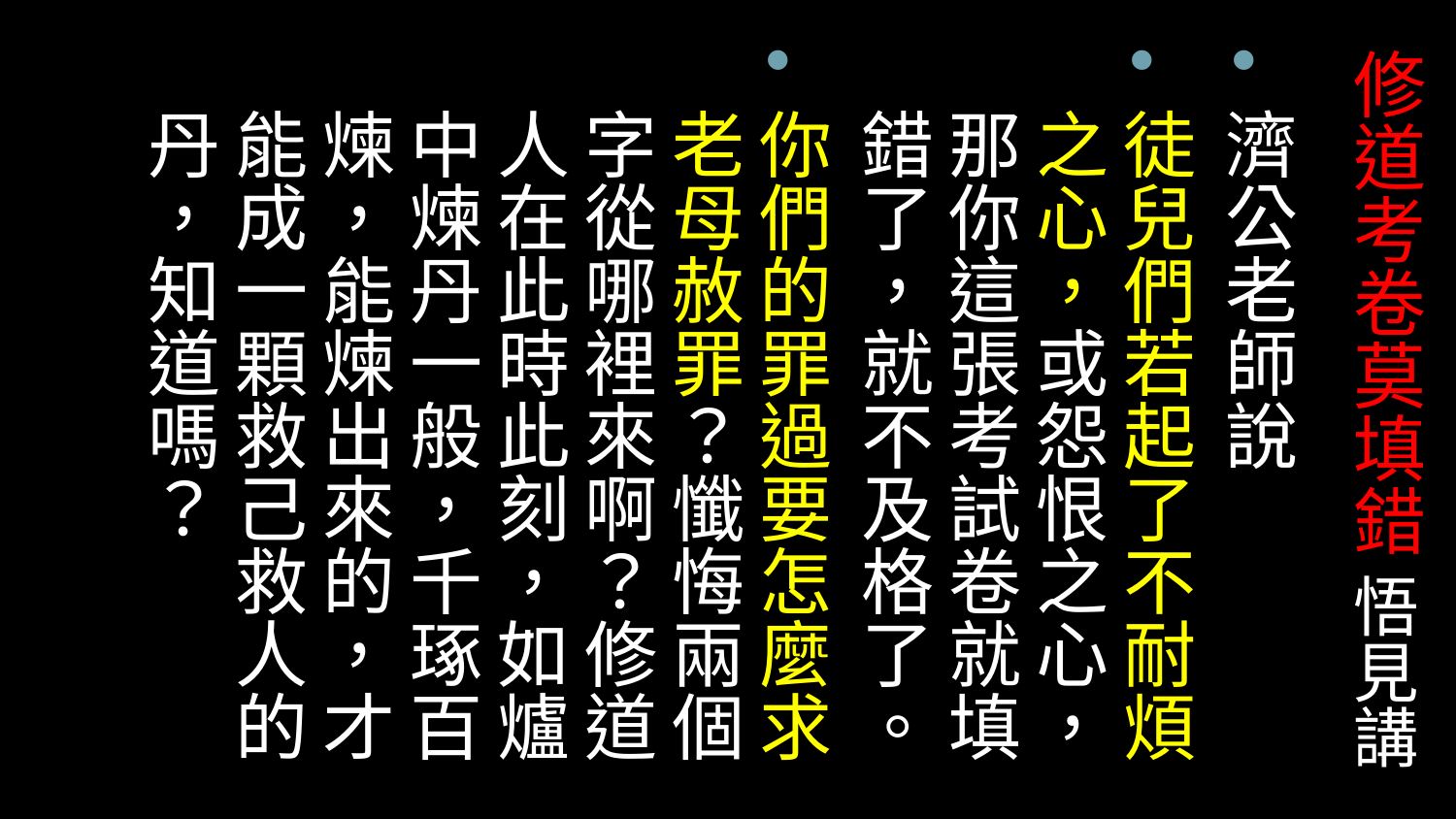

# 修道考卷莫填錯 悟見講
濟公老師說
徒兒們若起了不耐煩之心，或怨恨之心，那你這張考試卷就填錯了，就不及格了。
你們的罪過要怎麼求老母赦罪？懺悔兩個字從哪裡來啊？修道人在此時此刻，如爐中煉丹一般，千琢百煉，能煉出來的，才能成一顆救己救人的丹，知道嗎？